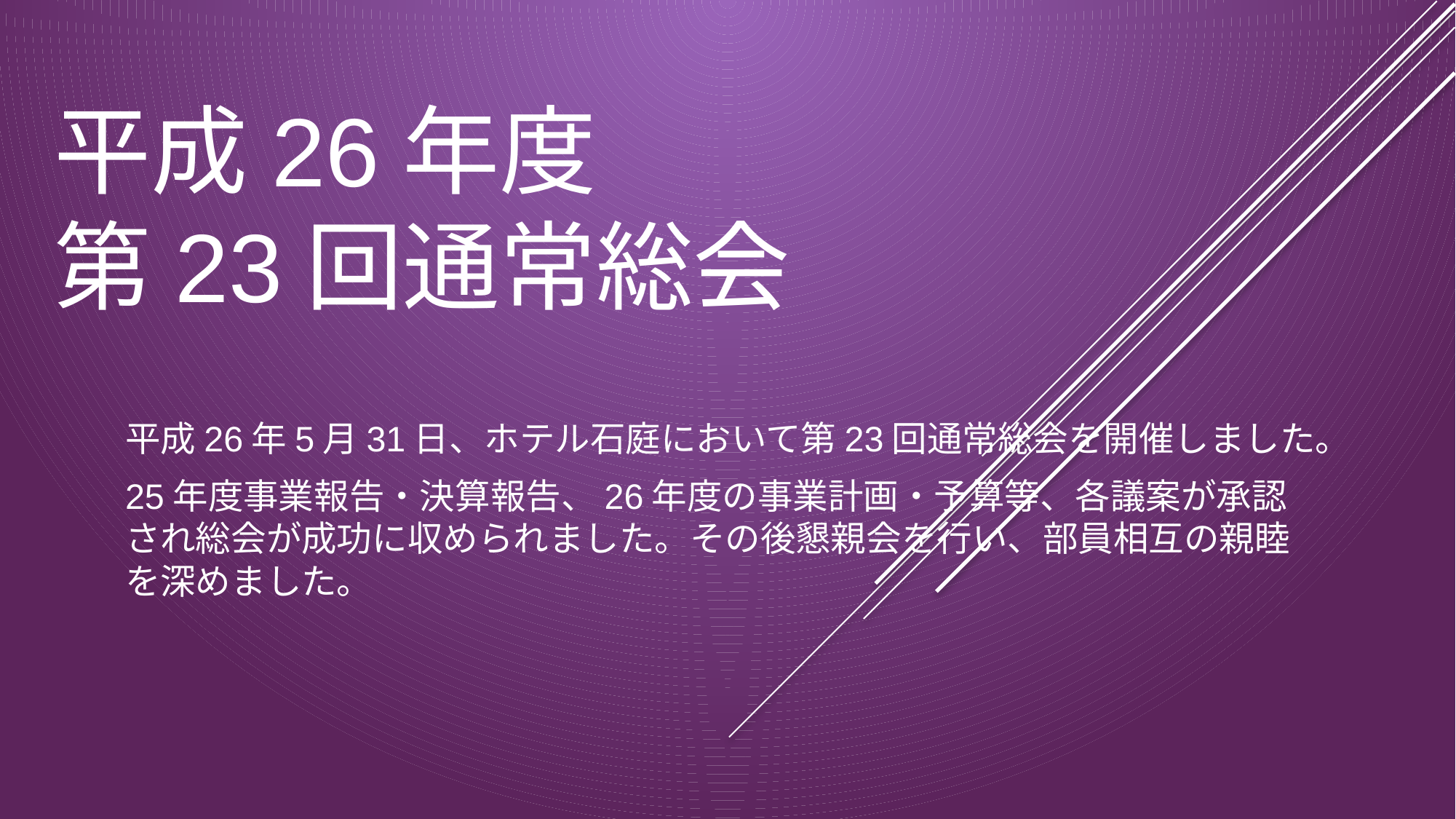

# 平成26年度 第23回通常総会
平成26年5月31日、ホテル石庭において第23回通常総会を開催しました。
25年度事業報告・決算報告、26年度の事業計画・予算等、各議案が承認され総会が成功に収められました。その後懇親会を行い、部員相互の親睦を深めました。